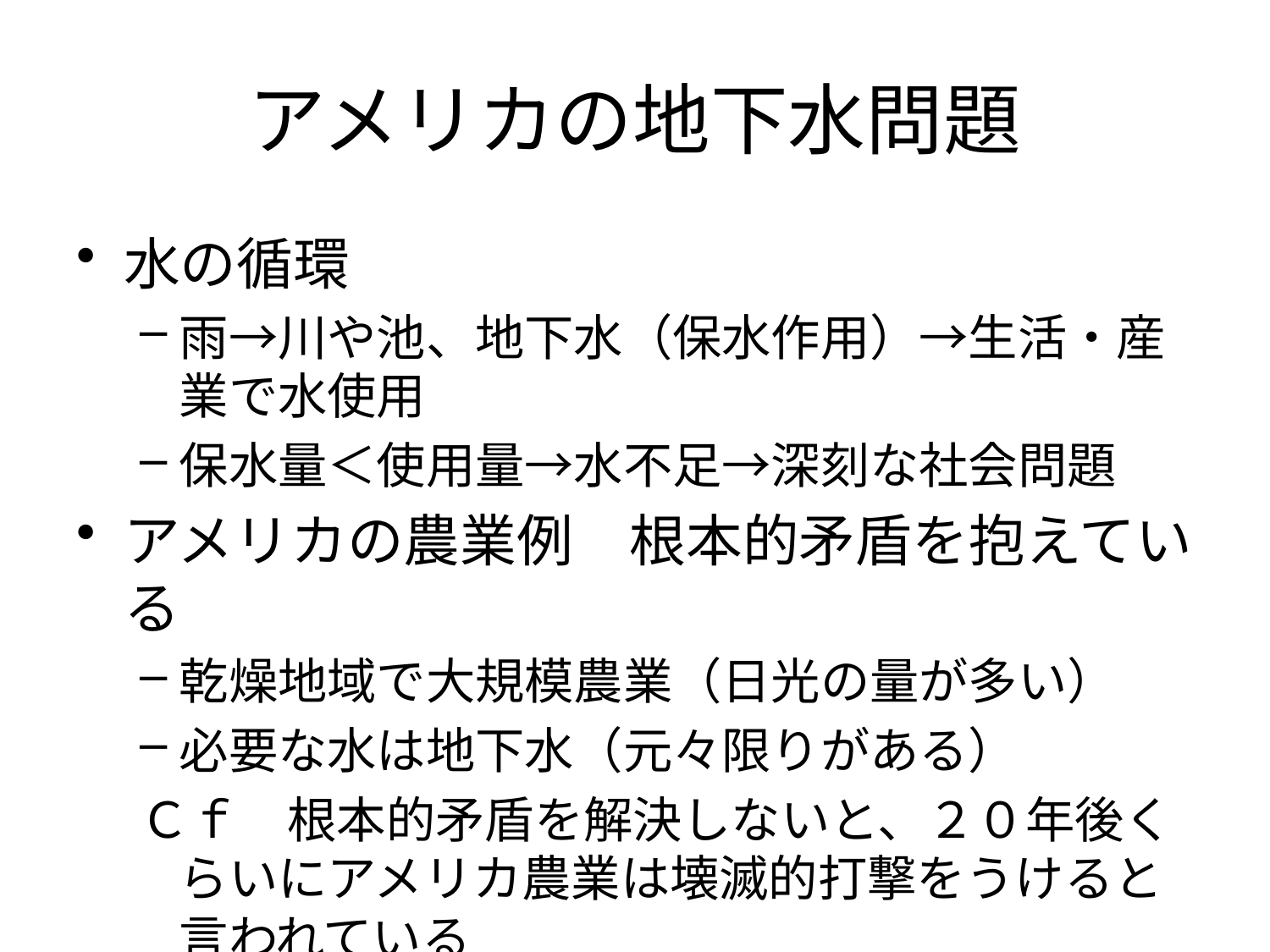

# アメリカの地下水問題
水の循環
雨→川や池、地下水（保水作用）→生活・産業で水使用
保水量＜使用量→水不足→深刻な社会問題
アメリカの農業例　根本的矛盾を抱えている
乾燥地域で大規模農業（日光の量が多い）
必要な水は地下水（元々限りがある）
Ｃｆ　根本的矛盾を解決しないと、２０年後くらいにアメリカ農業は壊滅的打撃をうけると言われている